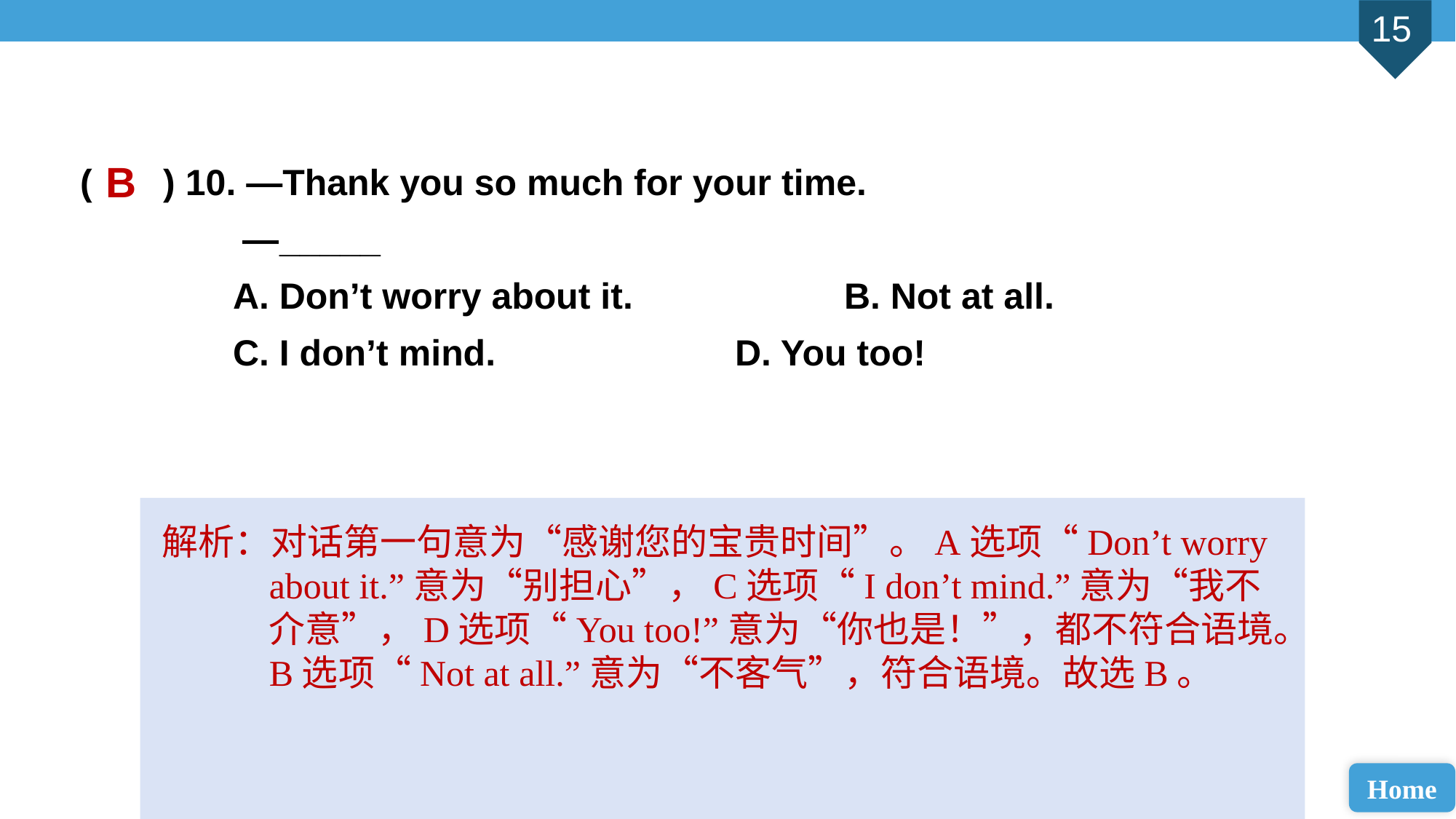

(       ) 10. —Thank you so much for your time.
                —_____
               A. Don’t worry about it. 		B. Not at all.
               C. I don’t mind. 			D. You too!
B

解析：对话第一句意为“感谢您的宝贵时间”。A选项“Don’t worry about it.”意为“别担心”，C选项“I don’t mind.”意为“我不介意”，D选项“You too!”意为“你也是！”，都不符合语境。B选项“Not at all.”意为“不客气”，符合语境。故选B。